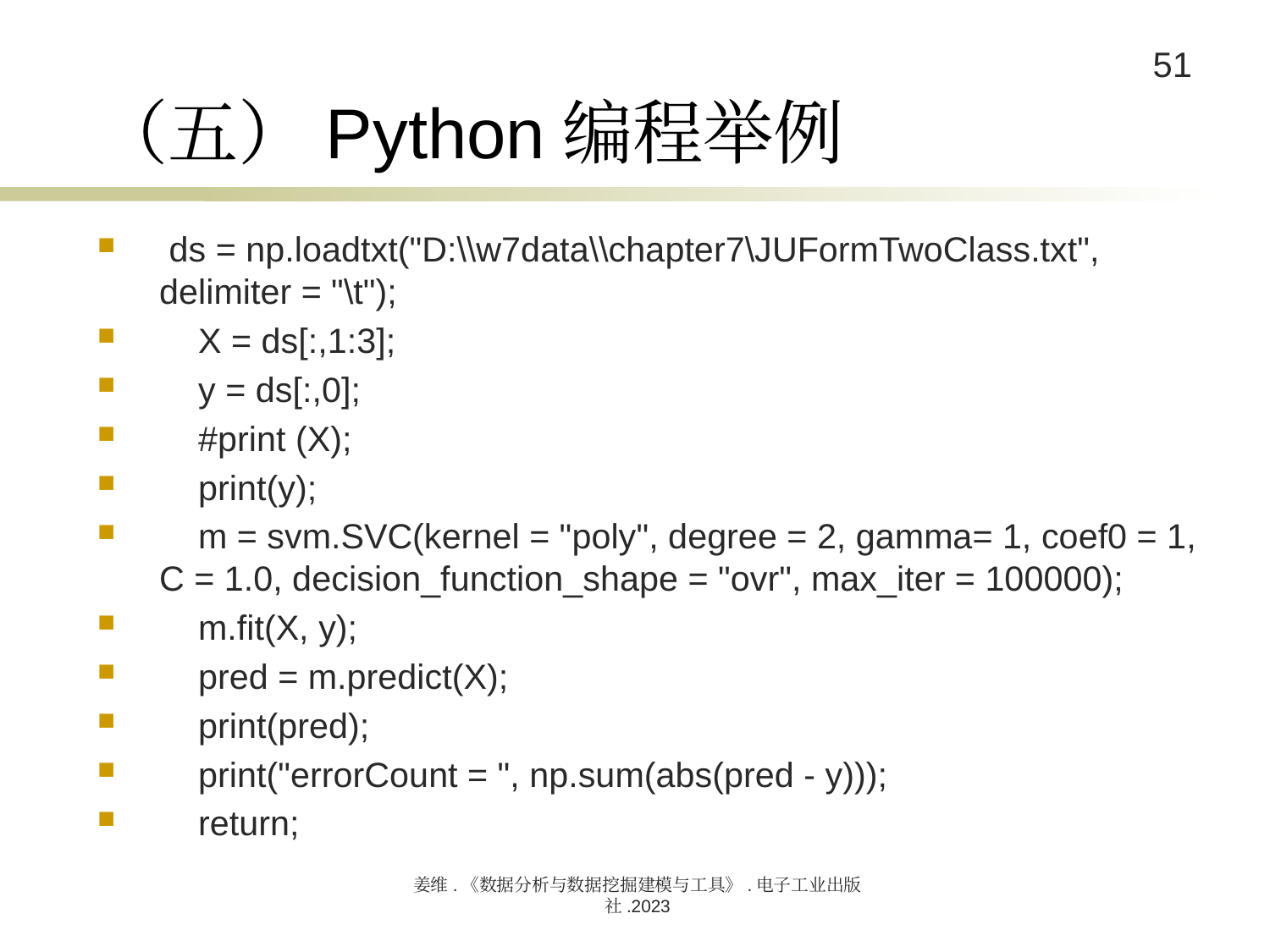

# （五）Python编程举例
 ds = np.loadtxt("D:\\w7data\\chapter7\JUFormTwoClass.txt", delimiter = "\t");
    X = ds[:,1:3];
    y = ds[:,0];
    #print (X);
    print(y);
    m = svm.SVC(kernel = "poly", degree = 2, gamma= 1, coef0 = 1, C = 1.0, decision_function_shape = "ovr", max_iter = 100000);
    m.fit(X, y);
    pred = m.predict(X);
    print(pred);
    print("errorCount = ", np.sum(abs(pred - y)));
    return;
姜维.《数据分析与数据挖掘建模与工具》.电子工业出版社.2023